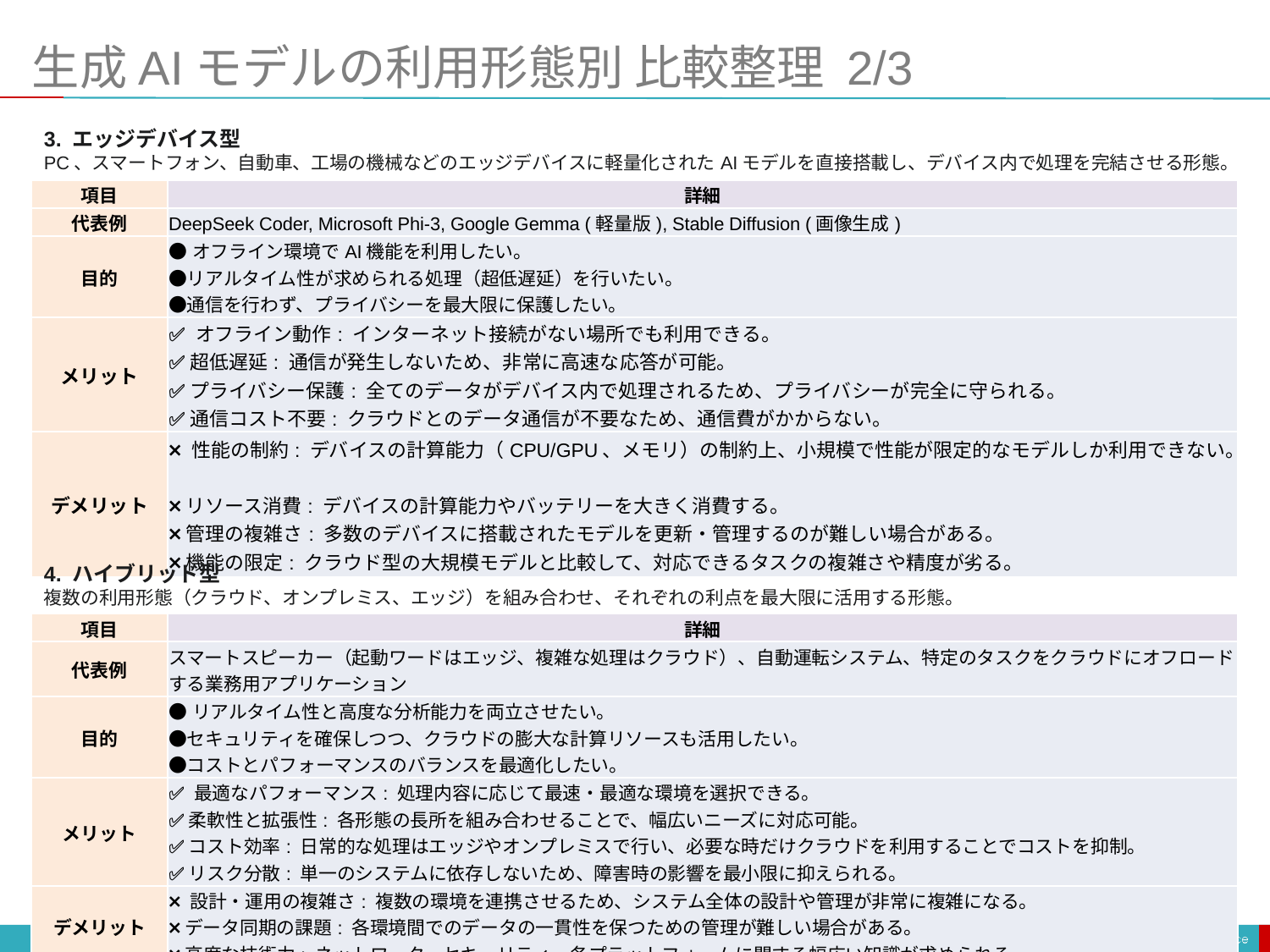

# 生成AIモデルの利用形態別 比較整理 2/3
3. エッジデバイス型
PC、スマートフォン、自動車、工場の機械などのエッジデバイスに軽量化されたAIモデルを直接搭載し、デバイス内で処理を完結させる形態。
| 項目 | 詳細 |
| --- | --- |
| 代表例 | DeepSeek Coder, Microsoft Phi-3, Google Gemma (軽量版), Stable Diffusion (画像生成) |
| 目的 | ●オフライン環境でAI機能を利用したい。 ●リアルタイム性が求められる処理（超低遅延）を行いたい。 ●通信を行わず、プライバシーを最大限に保護したい。 |
| メリット | ✅ オフライン動作: インターネット接続がない場所でも利用できる。 ✅ 超低遅延: 通信が発生しないため、非常に高速な応答が可能。 ✅ プライバシー保護: 全てのデータがデバイス内で処理されるため、プライバシーが完全に守られる。 ✅ 通信コスト不要: クラウドとのデータ通信が不要なため、通信費がかからない。 |
| デメリット | ❌ 性能の制約: デバイスの計算能力（CPU/GPU、メモリ）の制約上、小規模で性能が限定的なモデルしか利用できない。 ❌ リソース消費: デバイスの計算能力やバッテリーを大きく消費する。 ❌ 管理の複雑さ: 多数のデバイスに搭載されたモデルを更新・管理するのが難しい場合がある。 ❌ 機能の限定: クラウド型の大規模モデルと比較して、対応できるタスクの複雑さや精度が劣る。 |
4. ハイブリッド型
複数の利用形態（クラウド、オンプレミス、エッジ）を組み合わせ、それぞれの利点を最大限に活用する形態。
| 項目 | 詳細 |
| --- | --- |
| 代表例 | スマートスピーカー（起動ワードはエッジ、複雑な処理はクラウド）、自動運転システム、特定のタスクをクラウドにオフロードする業務用アプリケーション |
| 目的 | ●リアルタイム性と高度な分析能力を両立させたい。 ●セキュリティを確保しつつ、クラウドの膨大な計算リソースも活用したい。 ●コストとパフォーマンスのバランスを最適化したい。 |
| メリット | ✅ 最適なパフォーマンス: 処理内容に応じて最速・最適な環境を選択できる。 ✅ 柔軟性と拡張性: 各形態の長所を組み合わせることで、幅広いニーズに対応可能。 ✅ コスト効率: 日常的な処理はエッジやオンプレミスで行い、必要な時だけクラウドを利用することでコストを抑制。 ✅ リスク分散: 単一のシステムに依存しないため、障害時の影響を最小限に抑えられる。 |
| デメリット | ❌ 設計・運用の複雑さ: 複数の環境を連携させるため、システム全体の設計や管理が非常に複雑になる。 ❌ データ同期の課題: 各環境間でのデータの一貫性を保つための管理が難しい場合がある。 ❌ 高度な技術力: ネットワーク、セキュリティ、各プラットフォームに関する幅広い知識が求められる。 |